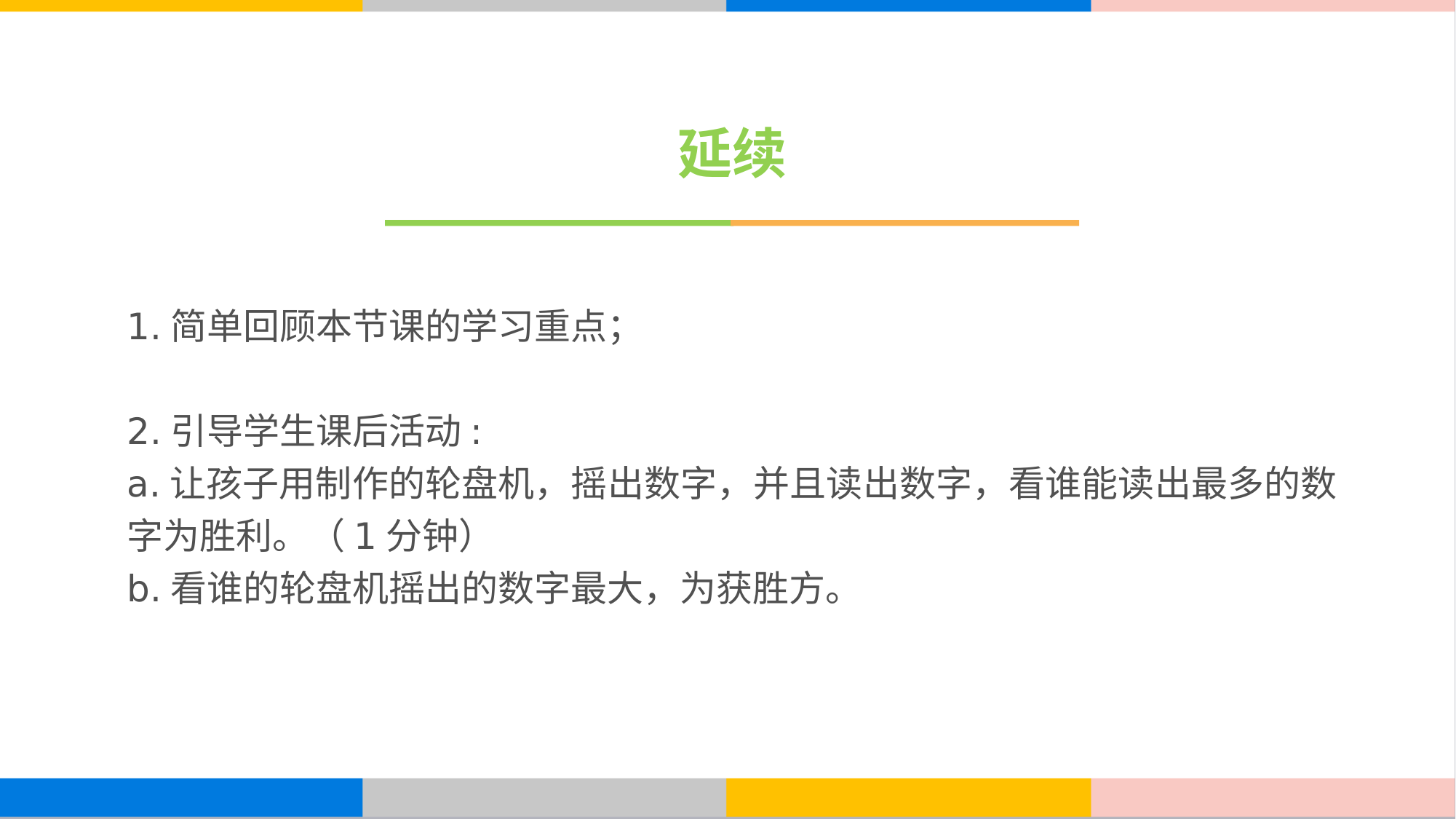

# 延续

1.简单回顾本节课的学习重点；

2.引导学生课后活动:
a.让孩子用制作的轮盘机，摇出数字，并且读出数字，看谁能读出最多的数字为胜利。（1分钟）
b.看谁的轮盘机摇出的数字最大，为获胜方。